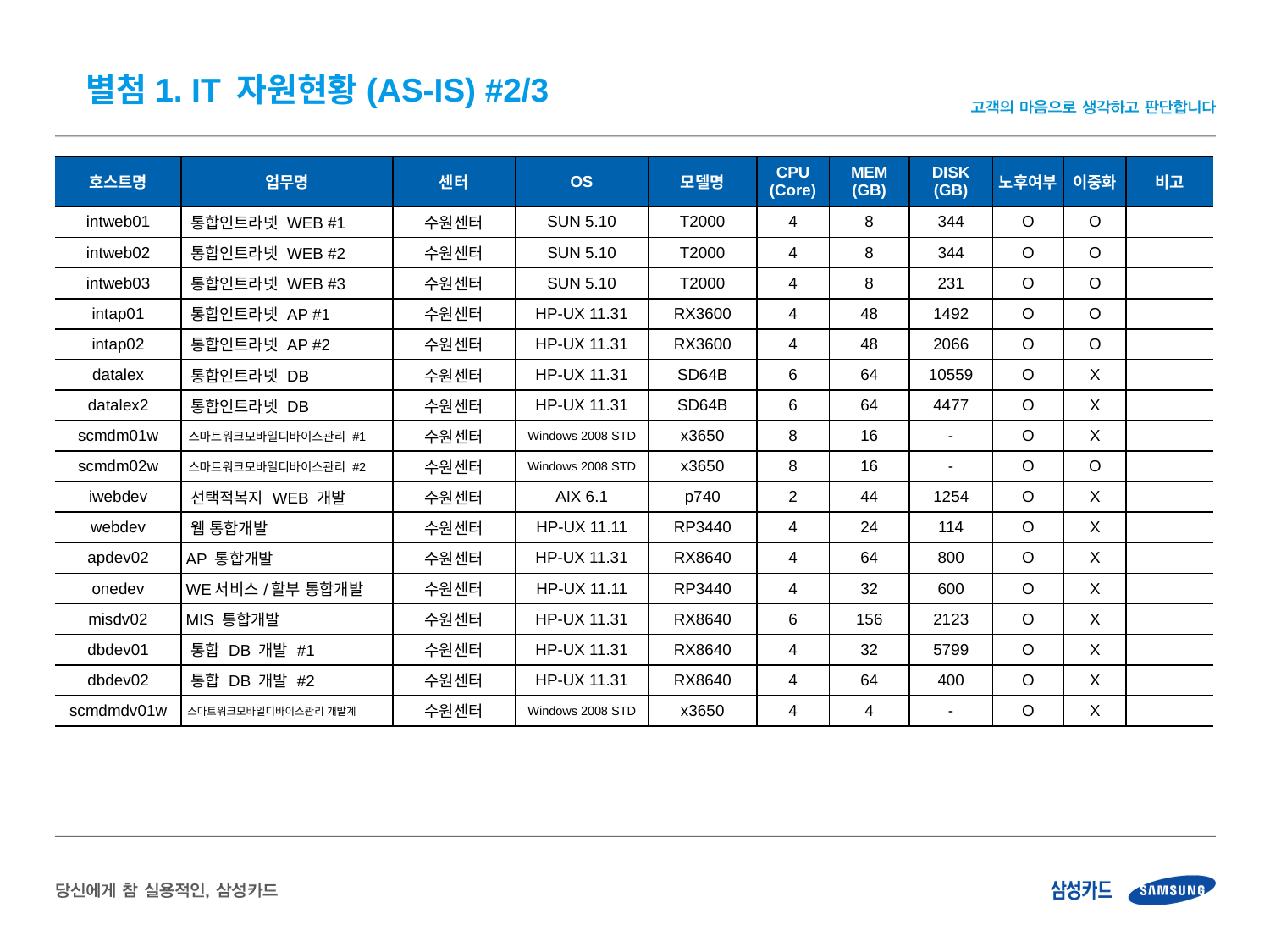

별첨1. IT 자원현황(AS-IS) #2/3
| 호스트명 | 업무명 | 센터 | OS | 모델명 | CPU (Core) | MEM (GB) | DISK (GB) | 노후여부 | 이중화 | 비고 |
| --- | --- | --- | --- | --- | --- | --- | --- | --- | --- | --- |
| intweb01 | 통합인트라넷 WEB #1 | 수원센터 | SUN 5.10 | T2000 | 4 | 8 | 344 | O | O |  |
| intweb02 | 통합인트라넷 WEB #2 | 수원센터 | SUN 5.10 | T2000 | 4 | 8 | 344 | O | O |  |
| intweb03 | 통합인트라넷 WEB #3 | 수원센터 | SUN 5.10 | T2000 | 4 | 8 | 231 | O | O |  |
| intap01 | 통합인트라넷 AP #1 | 수원센터 | HP-UX 11.31 | RX3600 | 4 | 48 | 1492 | O | O |  |
| intap02 | 통합인트라넷 AP #2 | 수원센터 | HP-UX 11.31 | RX3600 | 4 | 48 | 2066 | O | O |  |
| datalex | 통합인트라넷 DB | 수원센터 | HP-UX 11.31 | SD64B | 6 | 64 | 10559 | O | X |  |
| datalex2 | 통합인트라넷 DB | 수원센터 | HP-UX 11.31 | SD64B | 6 | 64 | 4477 | O | X |  |
| scmdm01w | 스마트워크모바일디바이스관리 #1 | 수원센터 | Windows 2008 STD | x3650 | 8 | 16 | - | O | X |  |
| scmdm02w | 스마트워크모바일디바이스관리 #2 | 수원센터 | Windows 2008 STD | x3650 | 8 | 16 | - | O | O |  |
| iwebdev | 선택적복지 WEB 개발 | 수원센터 | AIX 6.1 | p740 | 2 | 44 | 1254 | O | X |  |
| webdev | 웹 통합개발 | 수원센터 | HP-UX 11.11 | RP3440 | 4 | 24 | 114 | O | X |  |
| apdev02 | AP 통합개발 | 수원센터 | HP-UX 11.31 | RX8640 | 4 | 64 | 800 | O | X |  |
| onedev | WE서비스/할부 통합개발 | 수원센터 | HP-UX 11.11 | RP3440 | 4 | 32 | 600 | O | X |  |
| misdv02 | MIS 통합개발 | 수원센터 | HP-UX 11.31 | RX8640 | 6 | 156 | 2123 | O | X |  |
| dbdev01 | 통합 DB 개발 #1 | 수원센터 | HP-UX 11.31 | RX8640 | 4 | 32 | 5799 | O | X |  |
| dbdev02 | 통합 DB 개발 #2 | 수원센터 | HP-UX 11.31 | RX8640 | 4 | 64 | 400 | O | X |  |
| scmdmdv01w | 스마트워크모바일디바이스관리 개발계 | 수원센터 | Windows 2008 STD | x3650 | 4 | 4 | - | O | X |  |